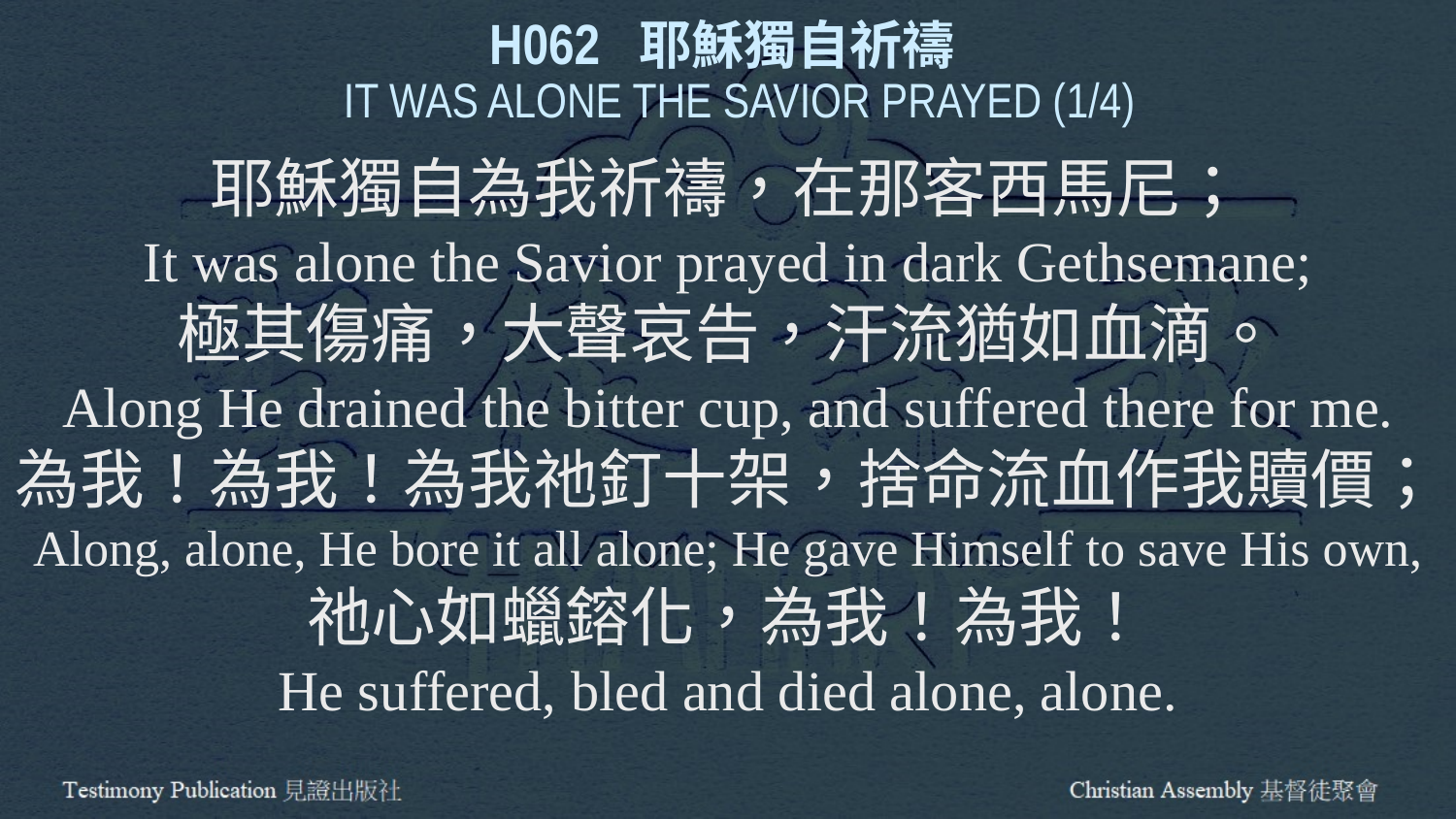

H062  耶穌獨自祈禱
 IT WAS ALONE THE SAVIOR PRAYED (1/4)
耶穌獨自為我祈禱，在那客西馬尼；
It was alone the Savior prayed in dark Gethsemane;
極其傷痛，大聲哀告，汗流猶如血滴。
Along He drained the bitter cup, and suffered there for me.
為我！為我！為我祂釘十架，捨命流血作我贖價；
Along, alone, He bore it all alone; He gave Himself to save His own,
祂心如蠟鎔化，為我！為我！
He suffered, bled and died alone, alone.